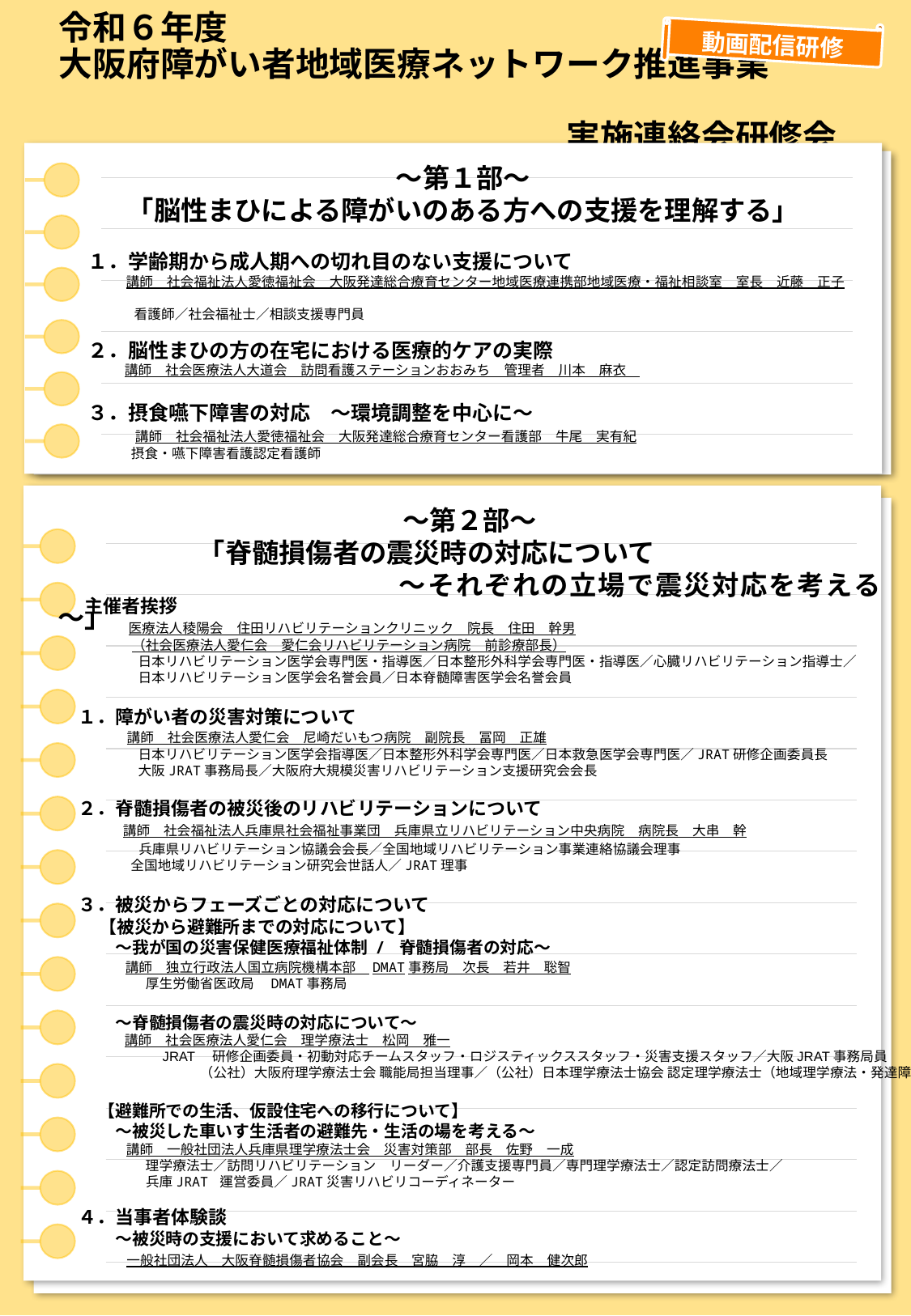

# 令和６年度 大阪府障がい者地域医療ネットワーク推進事業　　　 　　　　　　　　　　　　　　　実施連絡会研修会

動画配信研修

～第１部～
「脳性まひによる障がいのある方への支援を理解する」

１．学齢期から成⼈期への切れ⽬のない⽀援について
　　　       講師　社会福祉法人愛徳福祉会　⼤阪発達総合療育センター地域医療連携部地域医療・福祉相談室　室⻑　近藤　正子
                      看護師／社会福祉士／相談支援専門員

２．脳性まひの方の在宅における医療的ケアの実際
           講師　社会医療法人大道会　訪問看護ステーションおおみち　管理者　川本　麻衣

３．摂食嚥下障害の対応　～環境調整を中心に～
　　　　 講師　社会福祉法人愛徳福祉会　⼤阪発達総合療育センター看護部　牛尾　実有紀
                     摂食・嚥下障害看護認定看護師

～第２部～
　　　　　 「脊髄損傷者の震災時の対応について
　　　　　　　　　　　　～それぞれの立場で震災対応を考える～」

　主催者挨拶
　　　医療法人稜陽会　住田リハビリテーションクリニック　院長　住田　幹男
　　　　（社会医療法人愛仁会　愛仁会リハビリテーション病院　前診療部長）
　　　　  日本リハビリテーション医学会専門医・指導医／日本整形外科学会専門医・指導医／心臓リハビリテーション指導士／
　　　　  日本リハビリテーション医学会名誉会員／日本脊髄障害医学会名誉会員

１．障がい者の災害対策について
　　 　講師　社会医療法人愛仁会　尼崎だいもつ病院　副院長　冨岡　正雄
　　　　  日本リハビリテーション医学会指導医／日本整形外科学会専門医／日本救急医学会専門医／JRAT研修企画委員長
　　　　  大阪JRAT事務局長／大阪府大規模災害リハビリテーション支援研究会会長

２．脊髄損傷者の被災後のリハビリテーションについて
　　   講師　社会福祉法人兵庫県社会福祉事業団　兵庫県立リハビリテーション中央病院　病院長　大串　幹
　　　　兵庫県リハビリテーション協議会会長／全国地域リハビリテーション事業連絡協議会理事
　　　    全国地域リハビリテーション研究会世話人／JRAT理事

３．被災からフェーズごとの対応について
　 【被災から避難所までの対応について】
　　 ～我が国の災害保健医療福祉体制 / 脊髄損傷者の対応～
　　 　講師　独立行政法人国立病院機構本部　DMAT事務局　次長　若井　聡智
　　　　　厚生労働省医政局　DMAT事務局

　　 ～脊髄損傷者の震災時の対応について～
　　　  講師　社会医療法人愛仁会　理学療法士　松岡　雅一
　　　　　　JRAT　研修企画委員・初動対応チームスタッフ・ロジスティックススタッフ・災害支援スタッフ／大阪JRAT事務局員
　　　　　　　　　（公社）大阪府理学療法士会 職能局担当理事／（公社）日本理学療法士協会 認定理学療法士（地域理学療法・発達障害）

　 【避難所での生活、仮設住宅への移行について】
　　 ～被災した車いす生活者の避難先・生活の場を考える～
講師　一般社団法人兵庫県理学療法士会　災害対策部　部長　佐野　一成
　　　　　理学療法士／訪問リハビリテーション　リーダー／介護支援専門員／専門理学療法士／認定訪問療法士／
　　　　　兵庫JRAT 運営委員／JRAT災害リハビリコーディネーター

４．当事者体験談
　　 ～被災時の支援において求めること～
　　　一般社団法人　大阪脊髄損傷者協会　副会長　宮脇　淳　／　岡本　健次郎